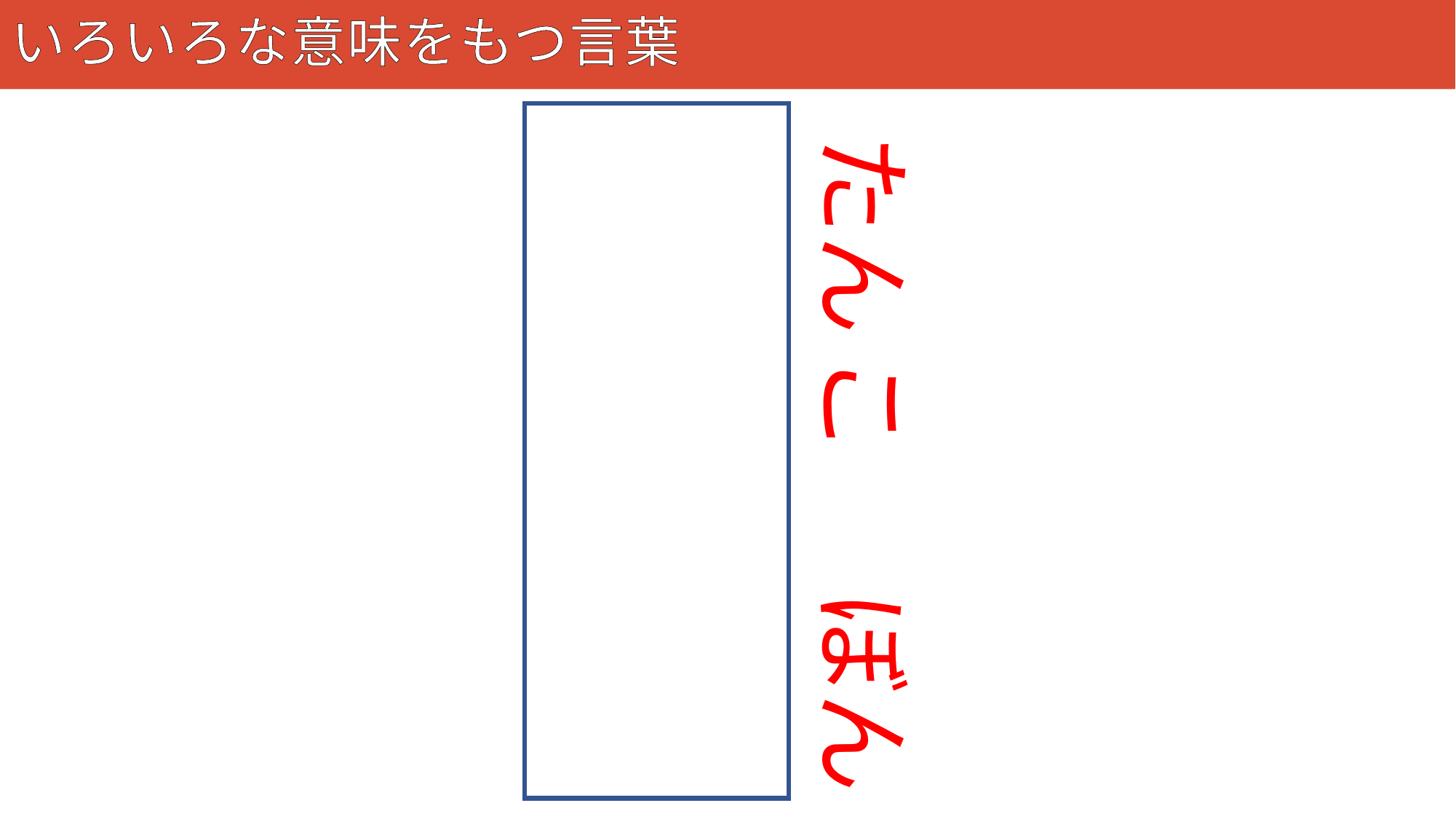

# いろいろな意味をもつ言葉
129

単行本
たん
こう
ぼん